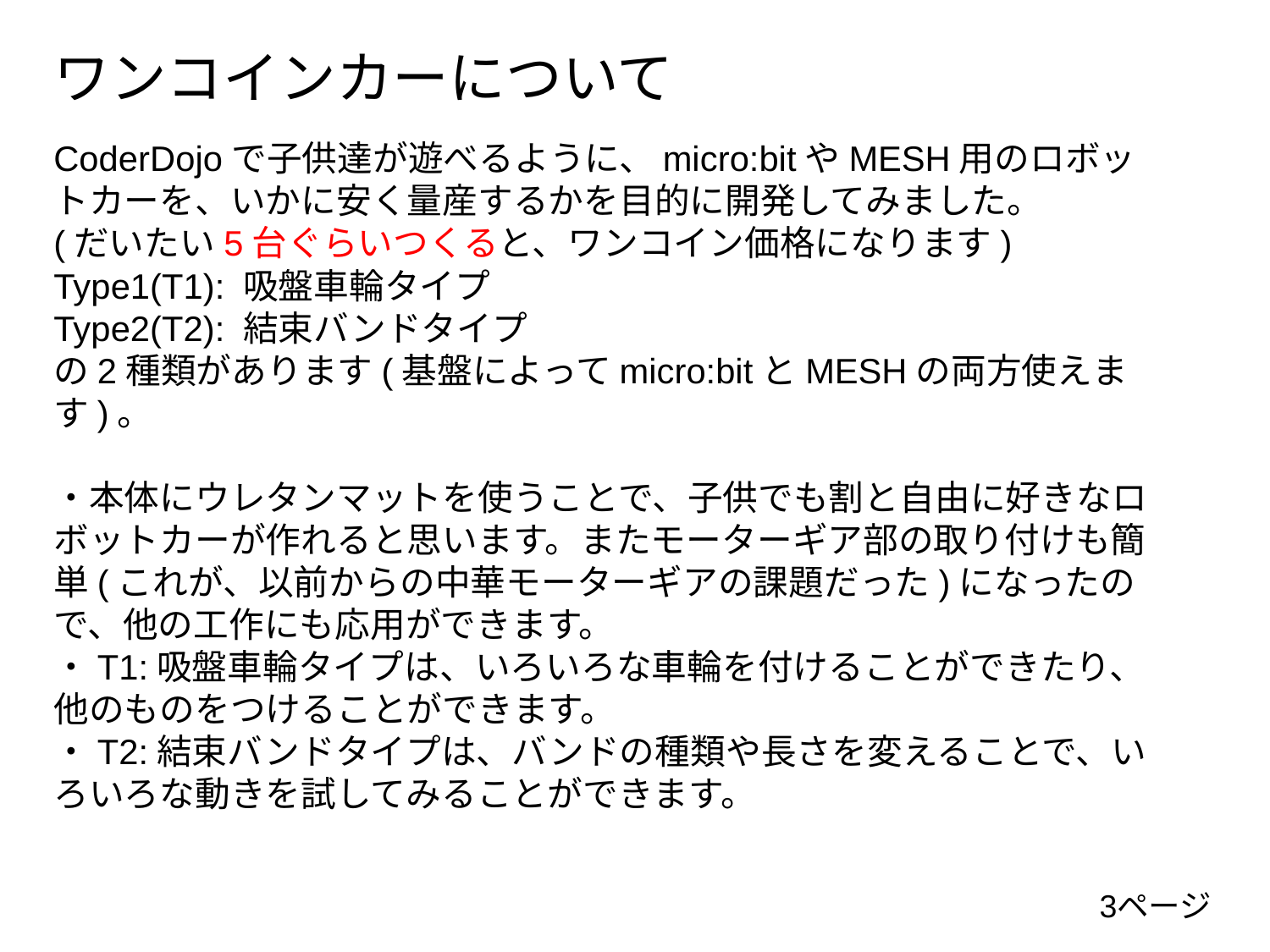

# ワンコインカーについて
CoderDojoで子供達が遊べるように、micro:bitやMESH用のロボットカーを、いかに安く量産するかを目的に開発してみました。
(だいたい5台ぐらいつくると、ワンコイン価格になります)
Type1(T1): 吸盤車輪タイプ
Type2(T2): 結束バンドタイプ
の2種類があります(基盤によってmicro:bitとMESHの両方使えます)。

・本体にウレタンマットを使うことで、子供でも割と自由に好きなロボットカーが作れると思います。またモーターギア部の取り付けも簡単(これが、以前からの中華モーターギアの課題だった)になったので、他の工作にも応用ができます。
・T1:吸盤車輪タイプは、いろいろな車輪を付けることができたり、他のものをつけることができます。
・T2:結束バンドタイプは、バンドの種類や長さを変えることで、いろいろな動きを試してみることができます。
3ページ